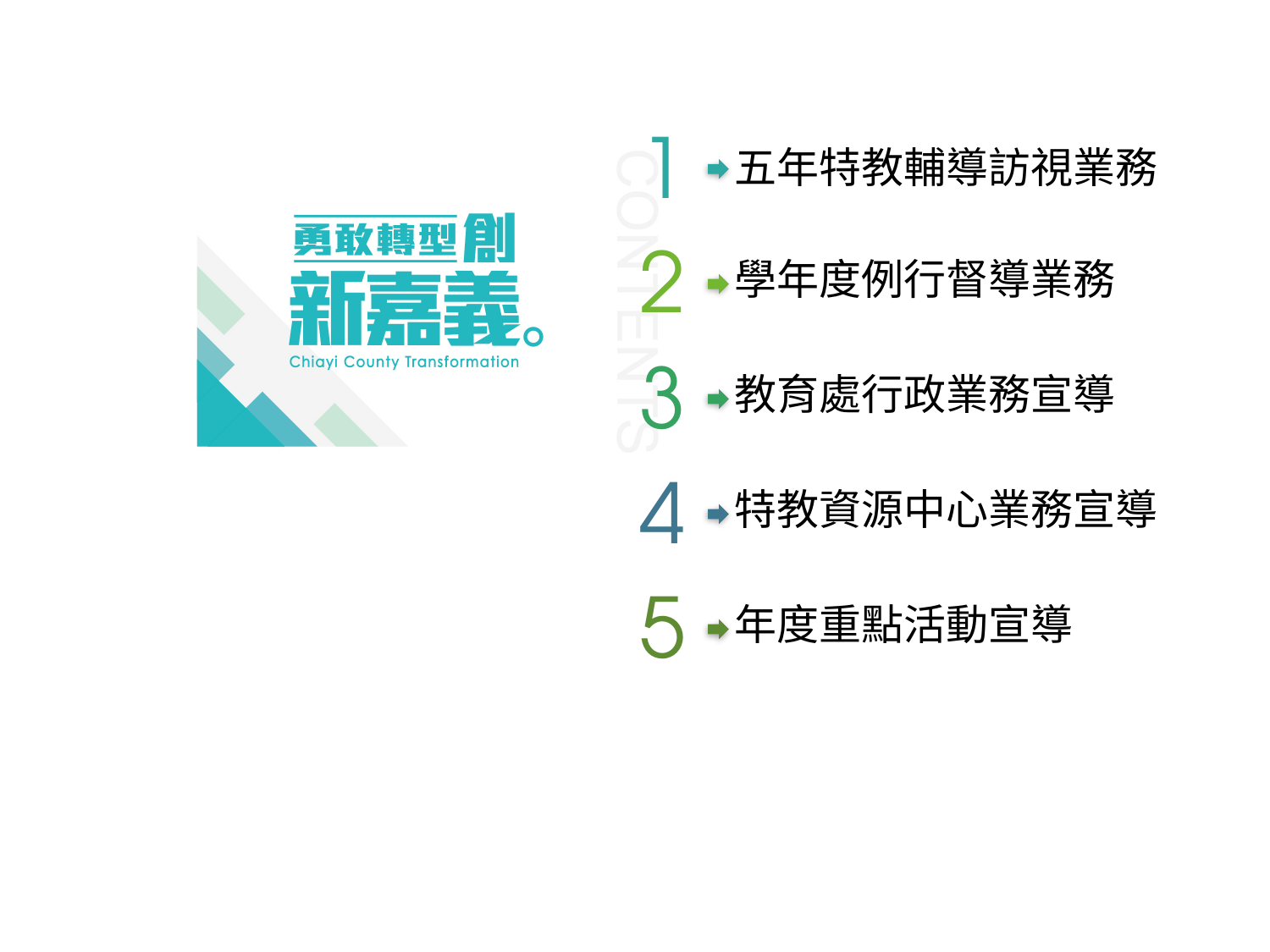

1
五年特教輔導訪視業務

2
學年度例行督導業務

3
教育處行政業務宣導

4
特教資源中心業務宣導

5
年度重點活動宣導